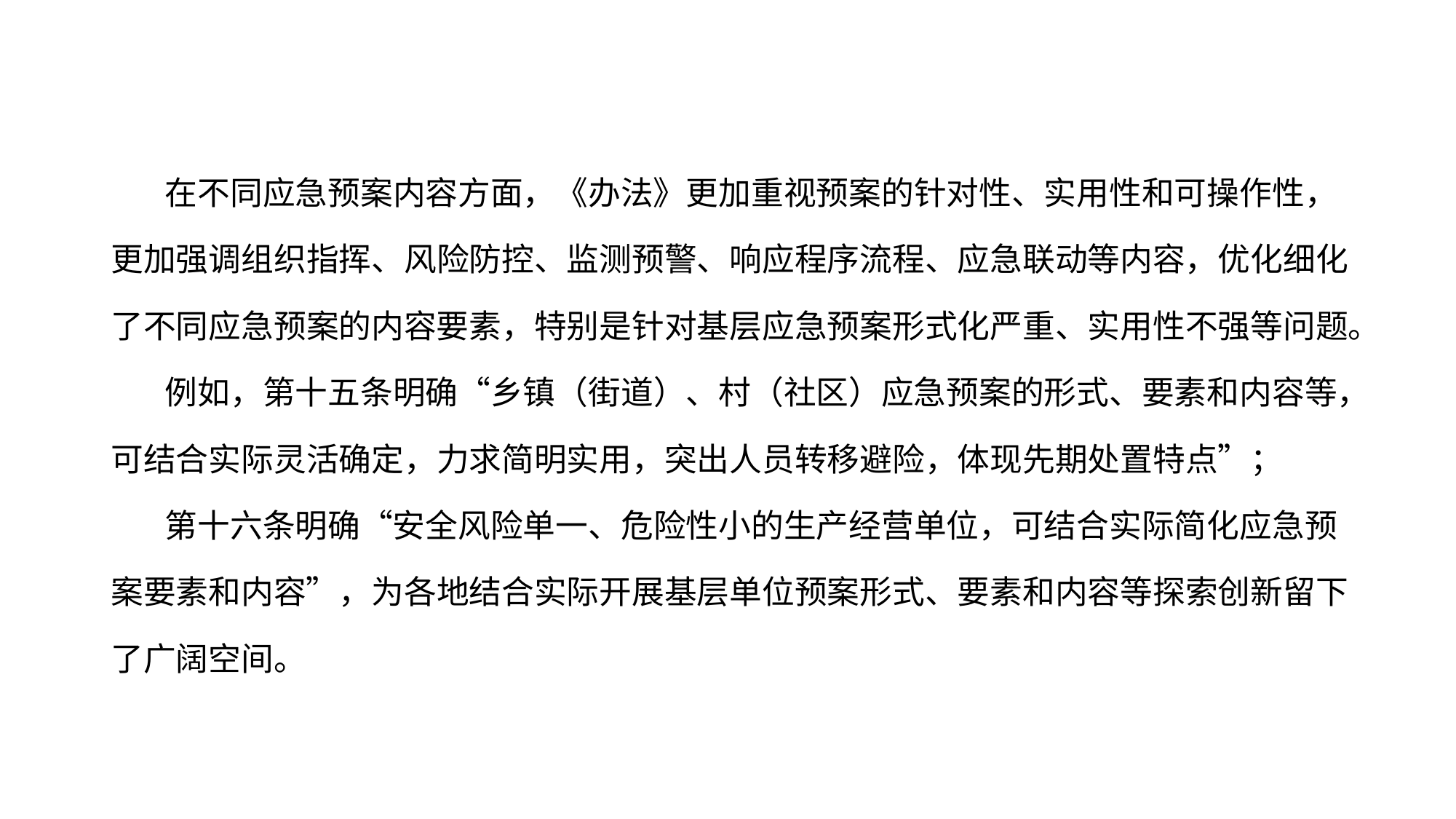

#
在不同应急预案内容方面，《办法》更加重视预案的针对性、实用性和可操作性，更加强调组织指挥、风险防控、监测预警、响应程序流程、应急联动等内容，优化细化了不同应急预案的内容要素，特别是针对基层应急预案形式化严重、实用性不强等问题。
例如，第十五条明确“乡镇（街道）、村（社区）应急预案的形式、要素和内容等，可结合实际灵活确定，力求简明实用，突出人员转移避险，体现先期处置特点”；
第十六条明确“安全风险单一、危险性小的生产经营单位，可结合实际简化应急预案要素和内容”，为各地结合实际开展基层单位预案形式、要素和内容等探索创新留下了广阔空间。